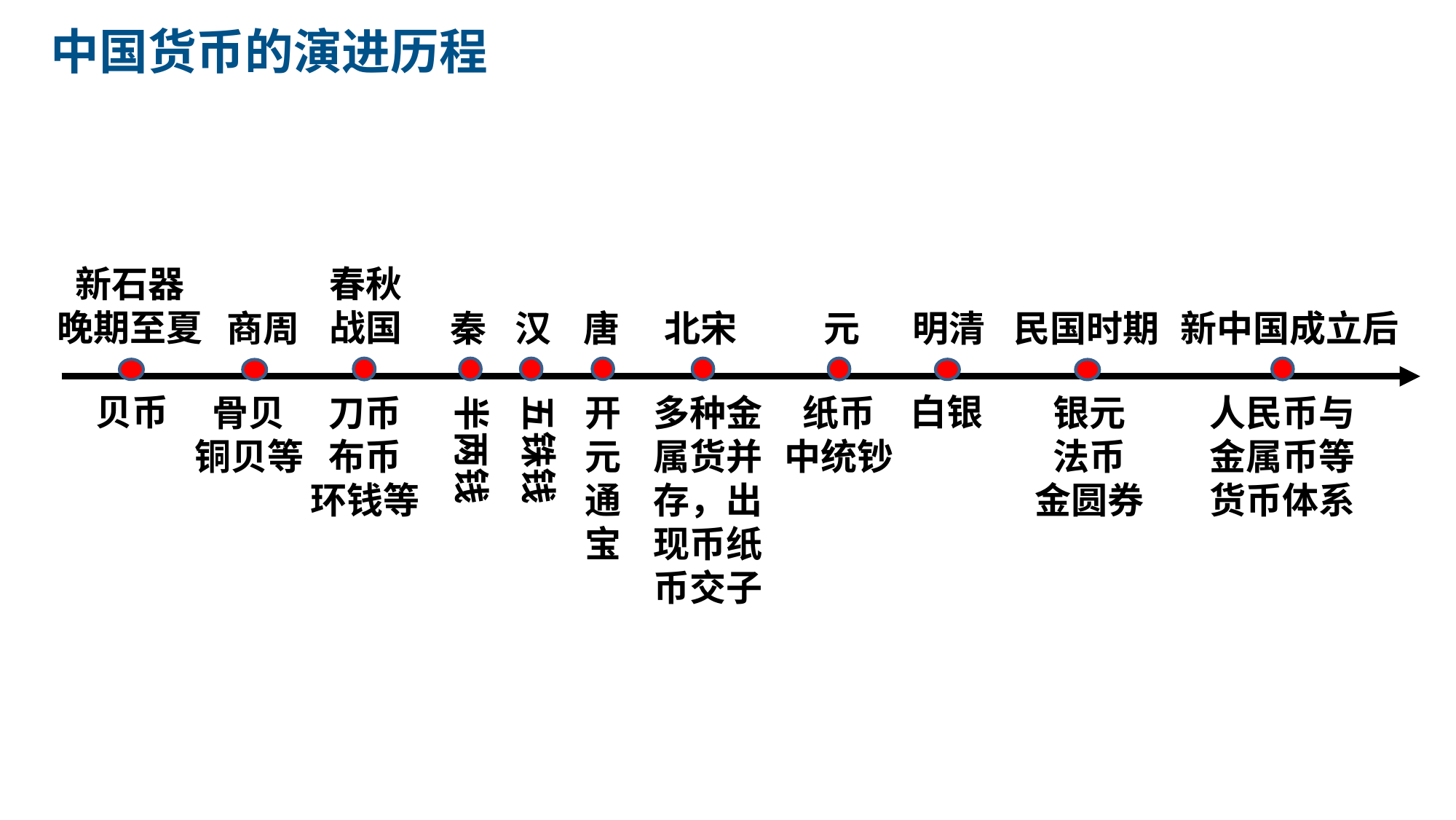

中国货币的演进历程
春秋
战国

刀币
布币
环钱等
新石器
晚期至夏

贝币
商周

骨贝
铜贝等
秦

半两钱
汉

五铢钱
唐

开元
通宝
北宋

多种金属货并存，出现币纸币交子
元

纸币
中统钞
民国时期

银元
法币
金圆券
新中国成立后

人民币与金属币等货币体系
明清

白银